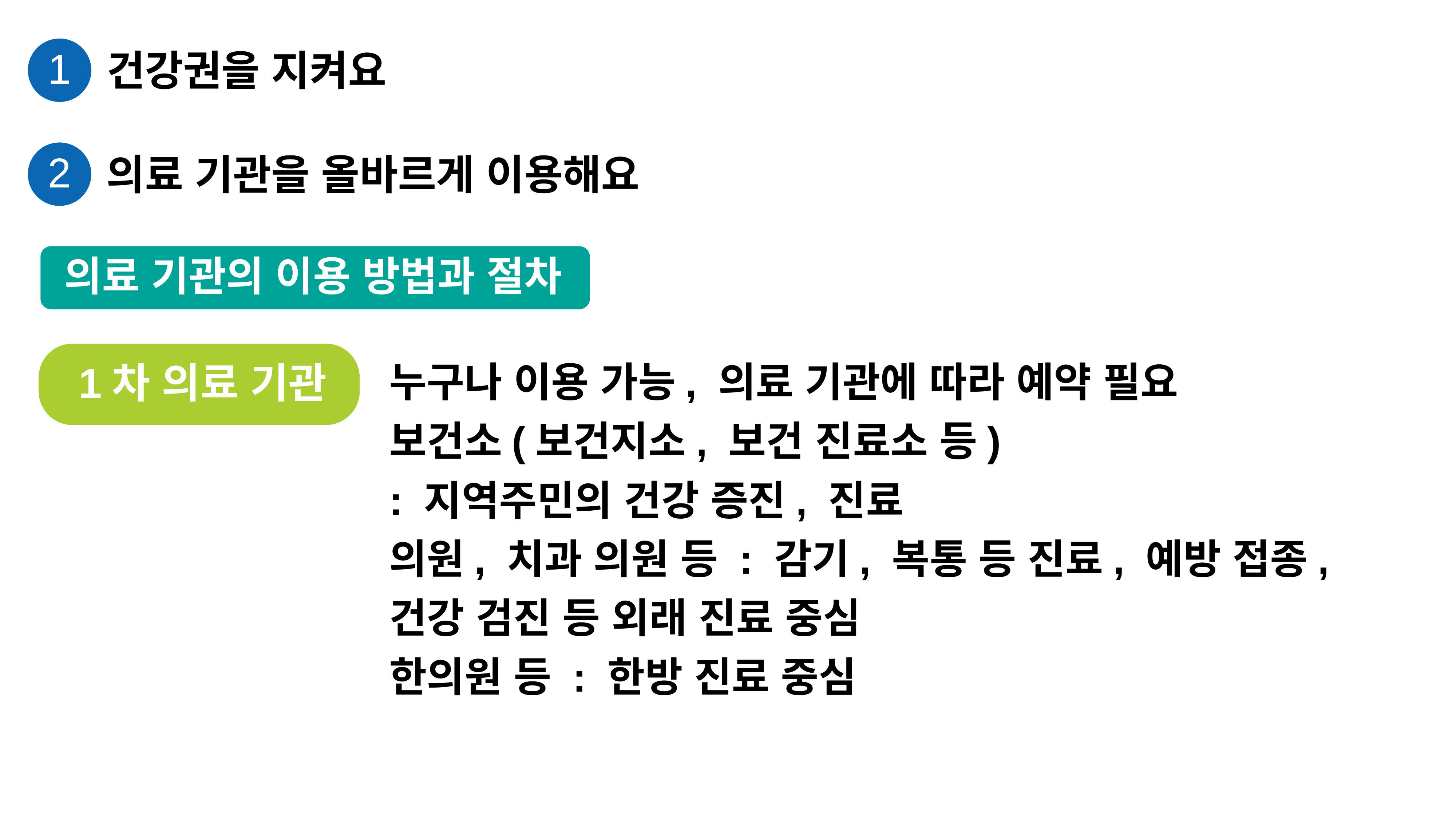

1
건강권을 지켜요

2
의료 기관을 올바르게 이용해요

의료 기관의 이용 방법과 절차

누구나 이용 가능, 의료 기관에 따라 예약 필요
보건소(보건지소, 보건 진료소 등)
: 지역주민의 건강 증진, 진료
의원, 치과 의원 등 : 감기, 복통 등 진료, 예방 접종, 건강 검진 등 외래 진료 중심
한의원 등 : 한방 진료 중심
1차 의료 기관